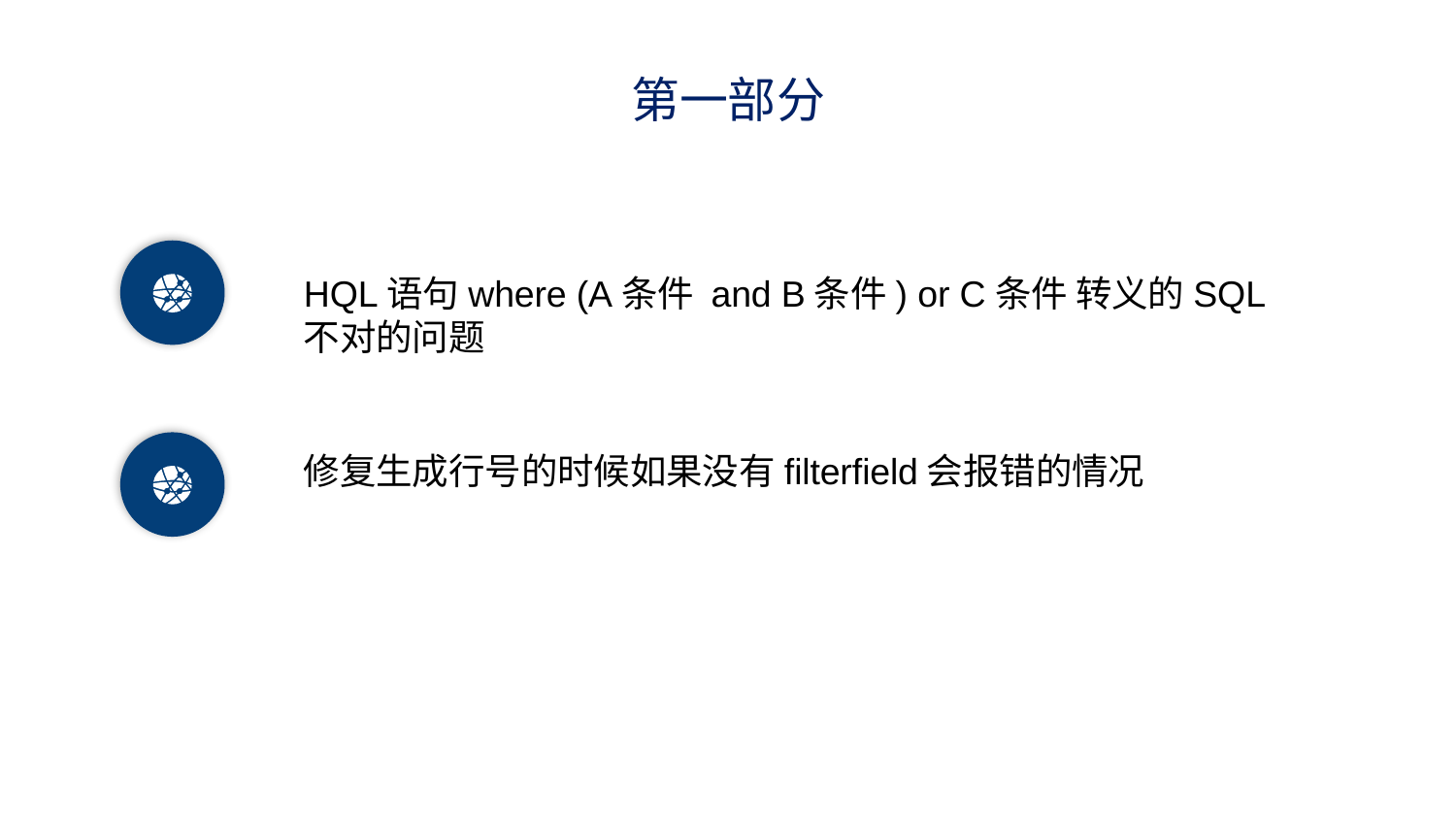

第一部分

HQL语句where (A条件 and B条件) or C条件 转义的SQL不对的问题

修复生成行号的时候如果没有filterfield会报错的情况